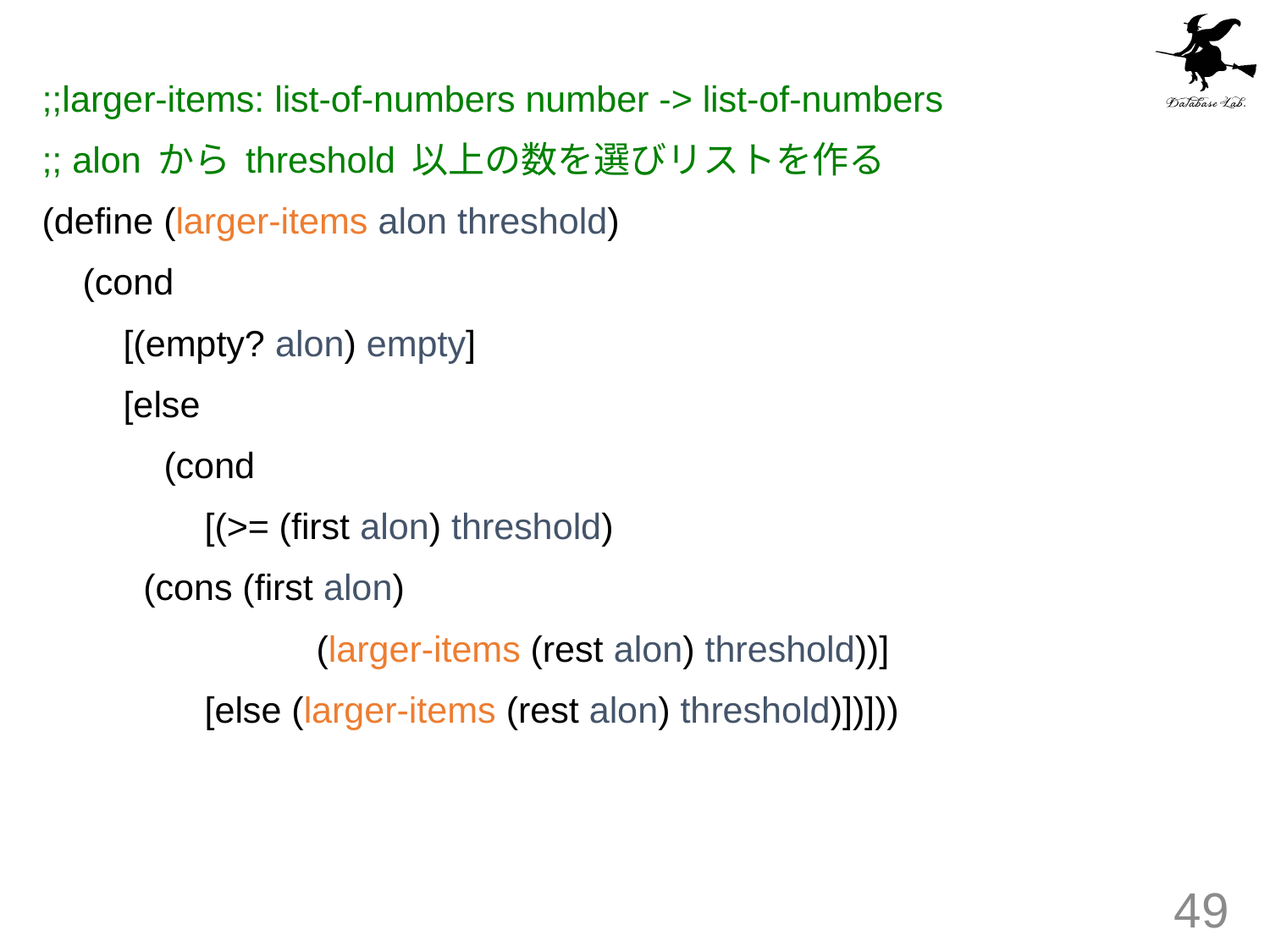

#
;;larger-items: list-of-numbers number -> list-of-numbers
;; alon から threshold 以上の数を選びリストを作る
(define (larger-items alon threshold)
    (cond
        [(empty? alon) empty]
        [else
            (cond
                [(>= (first alon) threshold)
		       (cons (first alon)
                           (larger-items (rest alon) threshold))]
                [else (larger-items (rest alon) threshold)])]))
49